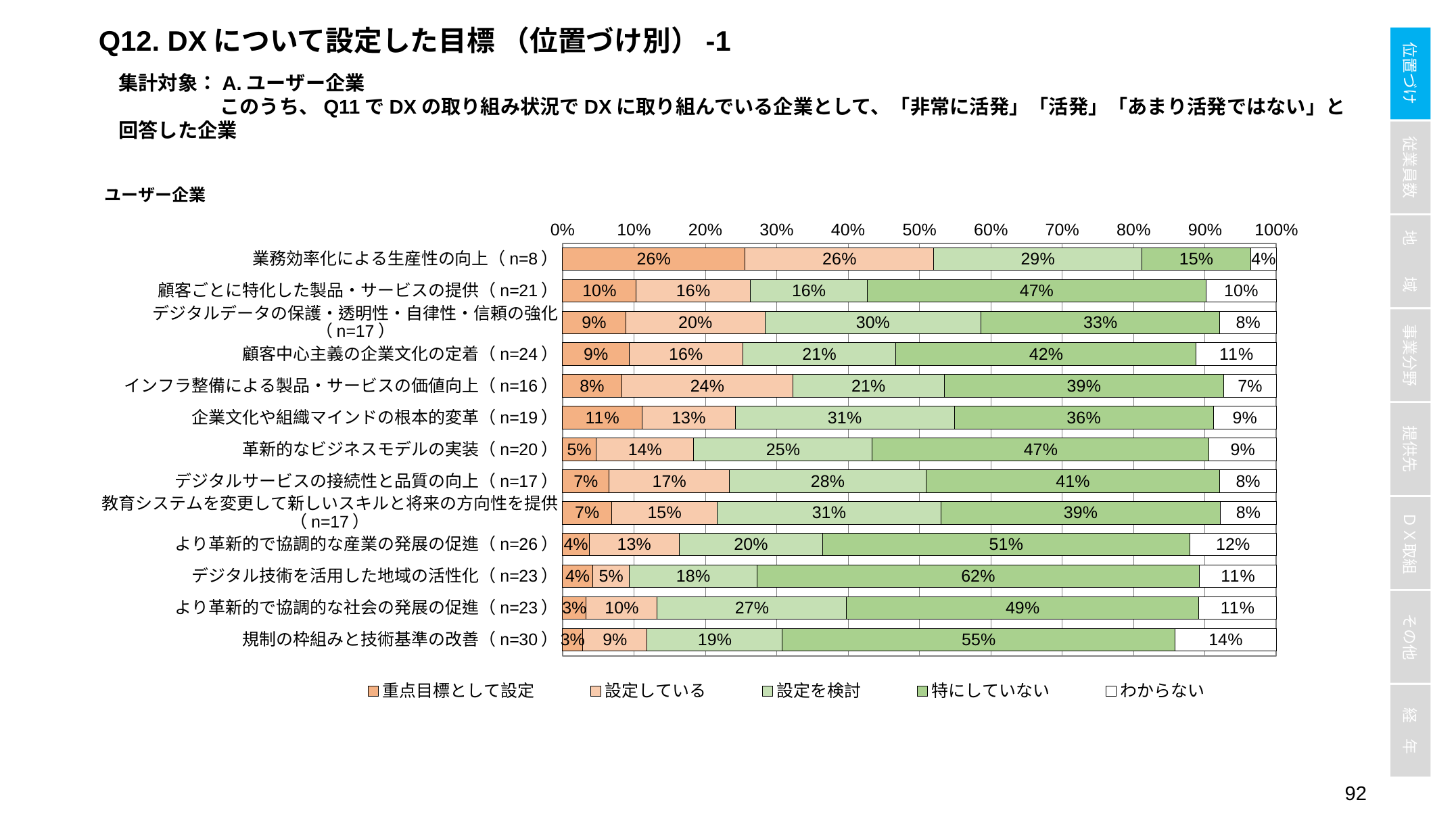

Q12. DXについて設定した目標 （位置づけ別）-1
集計対象：A.ユーザー企業
	このうち、Q11でDXの取り組み状況でDXに取り組んでいる企業として、「非常に活発」「活発」「あまり活発ではない」と回答した企業

### Chart

| Category | 重点目標として設定 | 設定している | 設定を検討 | 特にしていない | わからない |
|---|---|---|---|---|---|
| 業務効率化による生産性の向上（n=8） | 0.2556053811659193 | 0.2645739910313901 | 0.2914798206278027 | 0.15246636771300448 | 0.03587443946188341 |
| 顧客ごとに特化した製品・サービスの提供（n=21） | 0.10328638497652583 | 0.1596244131455399 | 0.1643192488262911 | 0.47417840375586856 | 0.09859154929577464 |
| デジタルデータの保護・透明性・自律性・信頼の強化（n=17） | 0.08837209302325581 | 0.19534883720930232 | 0.3023255813953488 | 0.33488372093023255 | 0.07906976744186046 |
| 顧客中心主義の企業文化の定着（n=24） | 0.09345794392523364 | 0.1588785046728972 | 0.21495327102803738 | 0.4205607476635514 | 0.11214953271028037 |
| インフラ整備による製品・サービスの価値向上（n=16） | 0.08294930875576037 | 0.23963133640552994 | 0.2119815668202765 | 0.391705069124424 | 0.07373271889400922 |
| 企業文化や組織マインドの根本的変革（n=19） | 0.11162790697674418 | 0.13023255813953488 | 0.30697674418604654 | 0.3627906976744186 | 0.08837209302325581 |
| 革新的なビジネスモデルの実装（n=20） | 0.04716981132075472 | 0.13679245283018868 | 0.25 | 0.4716981132075472 | 0.09433962264150944 |
| デジタルサービスの接続性と品質の向上（n=17） | 0.06542056074766354 | 0.16822429906542055 | 0.2757009345794392 | 0.411214953271028 | 0.0794392523364486 |
| 教育システムを変更して新しいスキルと将来の方向性を提供（n=17） | 0.06912442396313365 | 0.14746543778801843 | 0.31336405529953915 | 0.391705069124424 | 0.07834101382488479 |
| より革新的で協調的な産業の発展の促進（n=26） | 0.037383177570093455 | 0.1261682242990654 | 0.20093457943925233 | 0.514018691588785 | 0.12149532710280374 |
| デジタル技術を活用した地域の活性化（n=23） | 0.04225352112676056 | 0.051643192488262914 | 0.1784037558685446 | 0.6197183098591549 | 0.107981220657277 |
| より革新的で協調的な社会の発展の促進（n=23） | 0.03317535545023697 | 0.0995260663507109 | 0.26540284360189575 | 0.4928909952606635 | 0.10900473933649289 |
| 規制の枠組みと技術基準の改善（n=30） | 0.02843601895734597 | 0.09004739336492891 | 0.1895734597156398 | 0.5497630331753555 | 0.14218009478672985 |
92